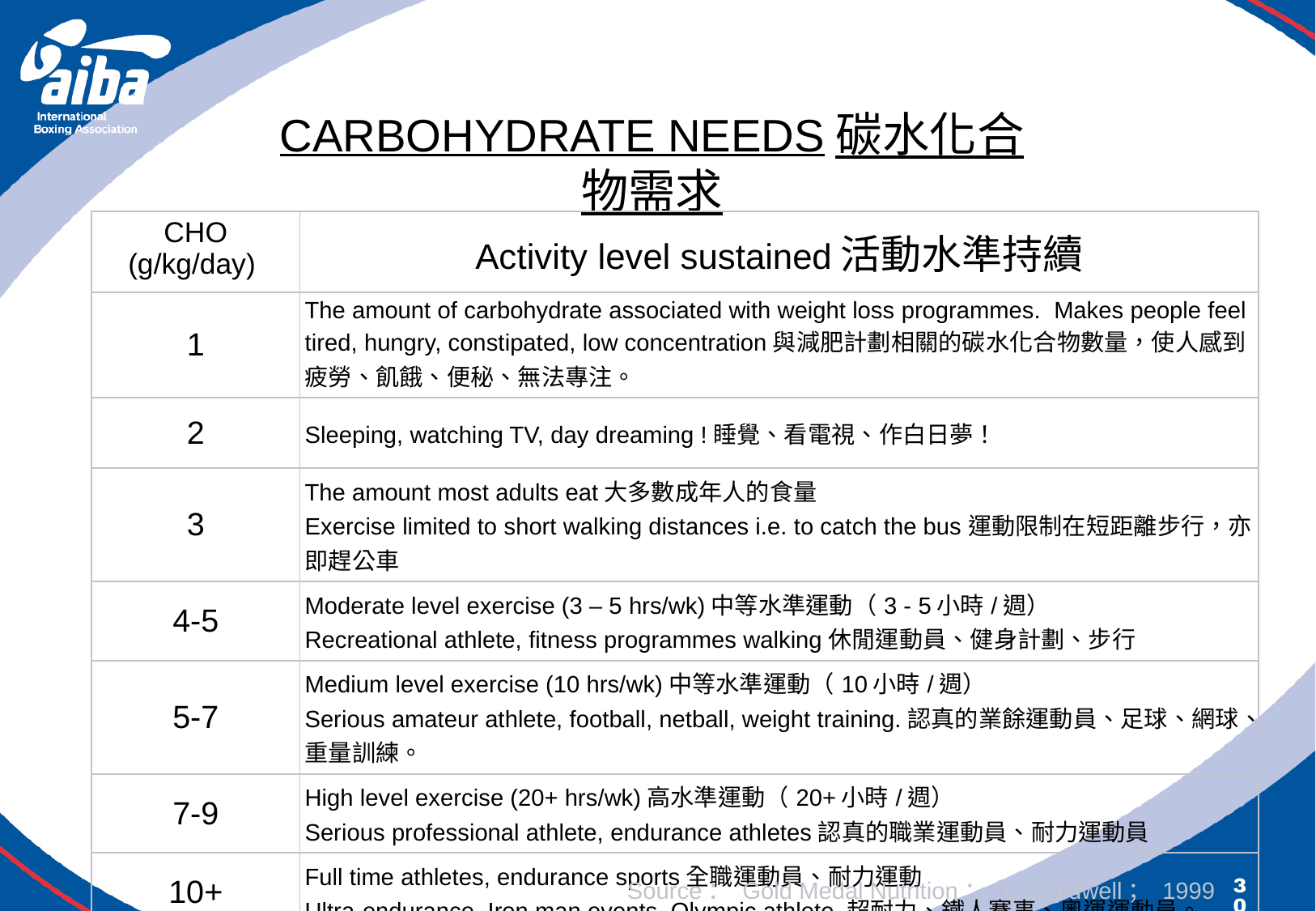

CARBOHYDRATE NEEDS碳水化合物需求
| CHO (g/kg/day) | Activity level sustained活動水準持續 |
| --- | --- |
| 1 | The amount of carbohydrate associated with weight loss programmes. Makes people feel tired, hungry, constipated, low concentration與減肥計劃相關的碳水化合物數量，使人感到疲勞、飢餓、便秘、無法專注。 |
| 2 | Sleeping, watching TV, day dreaming !睡覺、看電視、作白日夢！ |
| 3 | The amount most adults eat大多數成年人的食量 Exercise limited to short walking distances i.e. to catch the bus運動限制在短距離步行，亦即趕公車 |
| 4-5 | Moderate level exercise (3 – 5 hrs/wk)中等水準運動（3 - 5小時/週） Recreational athlete, fitness programmes walking休閒運動員、健身計劃、步行 |
| 5-7 | Medium level exercise (10 hrs/wk)中等水準運動（10小時/週） Serious amateur athlete, football, netball, weight training.認真的業餘運動員、足球、網球、重量訓練。 |
| 7-9 | High level exercise (20+ hrs/wk)高水準運動（20+小時/週） Serious professional athlete, endurance athletes認真的職業運動員、耐力運動員 |
| 10+ | Full time athletes, endurance sports全職運動員、耐力運動 Ultra-endurance, Iron man events, Olympic athlete.超耐力、鐵人賽事、奧運運動員。 |
Source： Gold Medal Nutrition； G. Cardwell； 1999
305